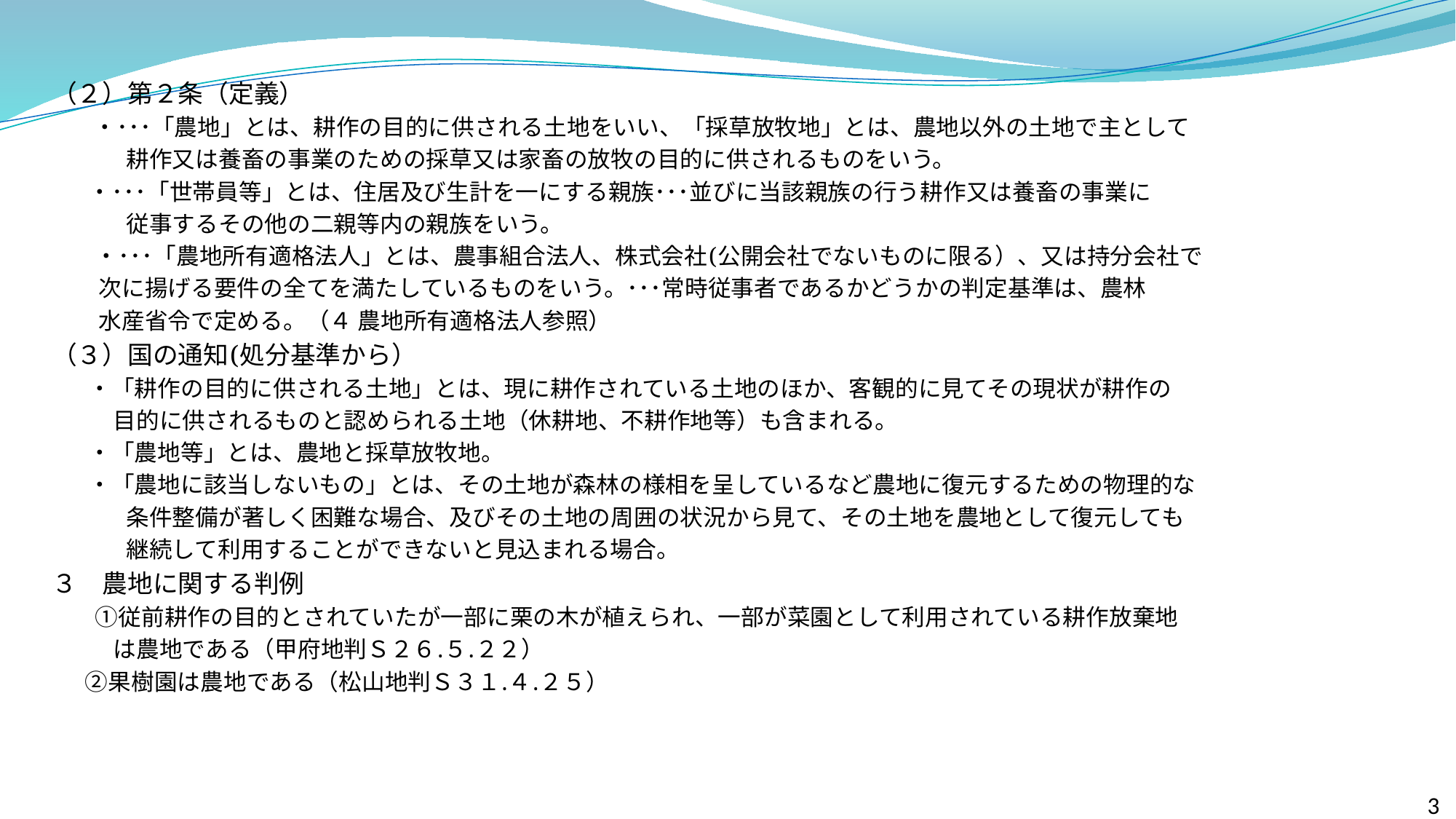

（２）第２条（定義）
        ・･･･「農地」とは、耕作の目的に供される土地をいい、「採草放牧地」とは、農地以外の土地で主として
　　　 耕作又は養畜の事業のための採草又は家畜の放牧の目的に供されるものをいう。
       ・･･･「世帯員等」とは、住居及び生計を一にする親族･･･並びに当該親族の行う耕作又は養畜の事業に
　　　 従事するその他の二親等内の親族をいう。
　    ・･･･「農地所有適格法人」とは、農事組合法人、株式会社(公開会社でないものに限る）、又は持分会社で
         次に揚げる要件の全てを満たしているものをいう。･･･常時従事者であるかどうかの判定基準は、農林
         水産省令で定める。（４ 農地所有適格法人参照）
（３）国の通知(処分基準から）
       ・「耕作の目的に供される土地」とは、現に耕作されている土地のほか、客観的に見てその現状が耕作の
　　   目的に供されるものと認められる土地（休耕地、不耕作地等）も含まれる。
       ・「農地等」とは、農地と採草放牧地。
       ・「農地に該当しないもの」とは、その土地が森林の様相を呈しているなど農地に復元するための物理的な
　　　 条件整備が著しく困難な場合、及びその土地の周囲の状況から見て、その土地を農地として復元しても
　　　 継続して利用することができないと見込まれる場合。
３　農地に関する判例
　  　　①従前耕作の目的とされていたが一部に栗の木が植えられ、一部が菜園として利用されている耕作放棄地
　　   は農地である（甲府地判Ｓ２６.５.２２）
　  ②果樹園は農地である（松山地判Ｓ３１.４.２５）

	丈太	状態	態　隊

3